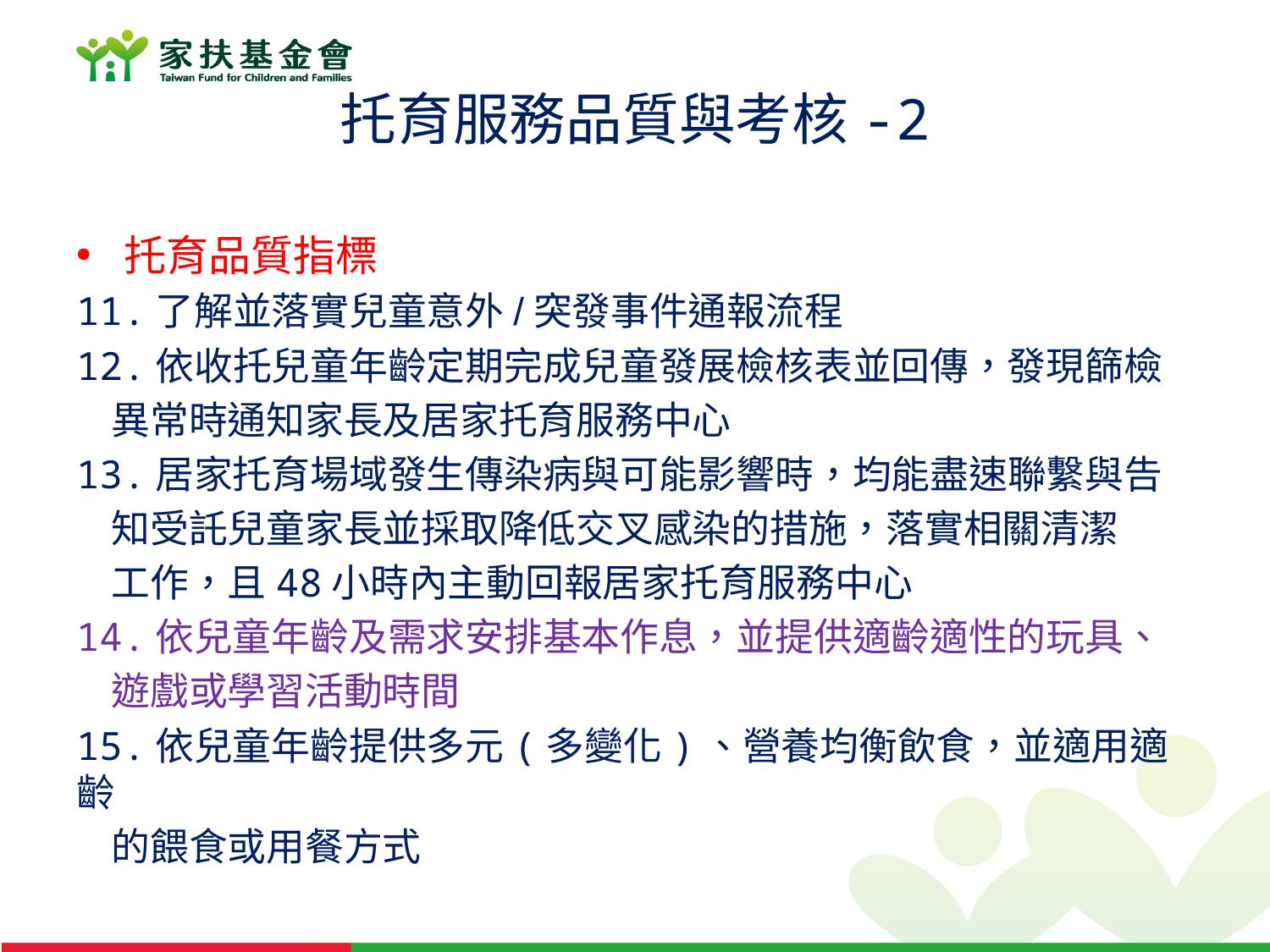

# 托育服務品質與考核-2
托育品質指標
11.了解並落實兒童意外/突發事件通報流程
12.依收托兒童年齡定期完成兒童發展檢核表並回傳，發現篩檢
   異常時通知家長及居家托育服務中心
13.居家托育場域發生傳染病與可能影響時，均能盡速聯繫與告
   知受託兒童家長並採取降低交叉感染的措施，落實相關清潔
   工作，且48小時內主動回報居家托育服務中心
14.依兒童年齡及需求安排基本作息，並提供適齡適性的玩具、
   遊戲或學習活動時間
15.依兒童年齡提供多元(多變化)、營養均衡飲食，並適用適齡
   的餵食或用餐方式